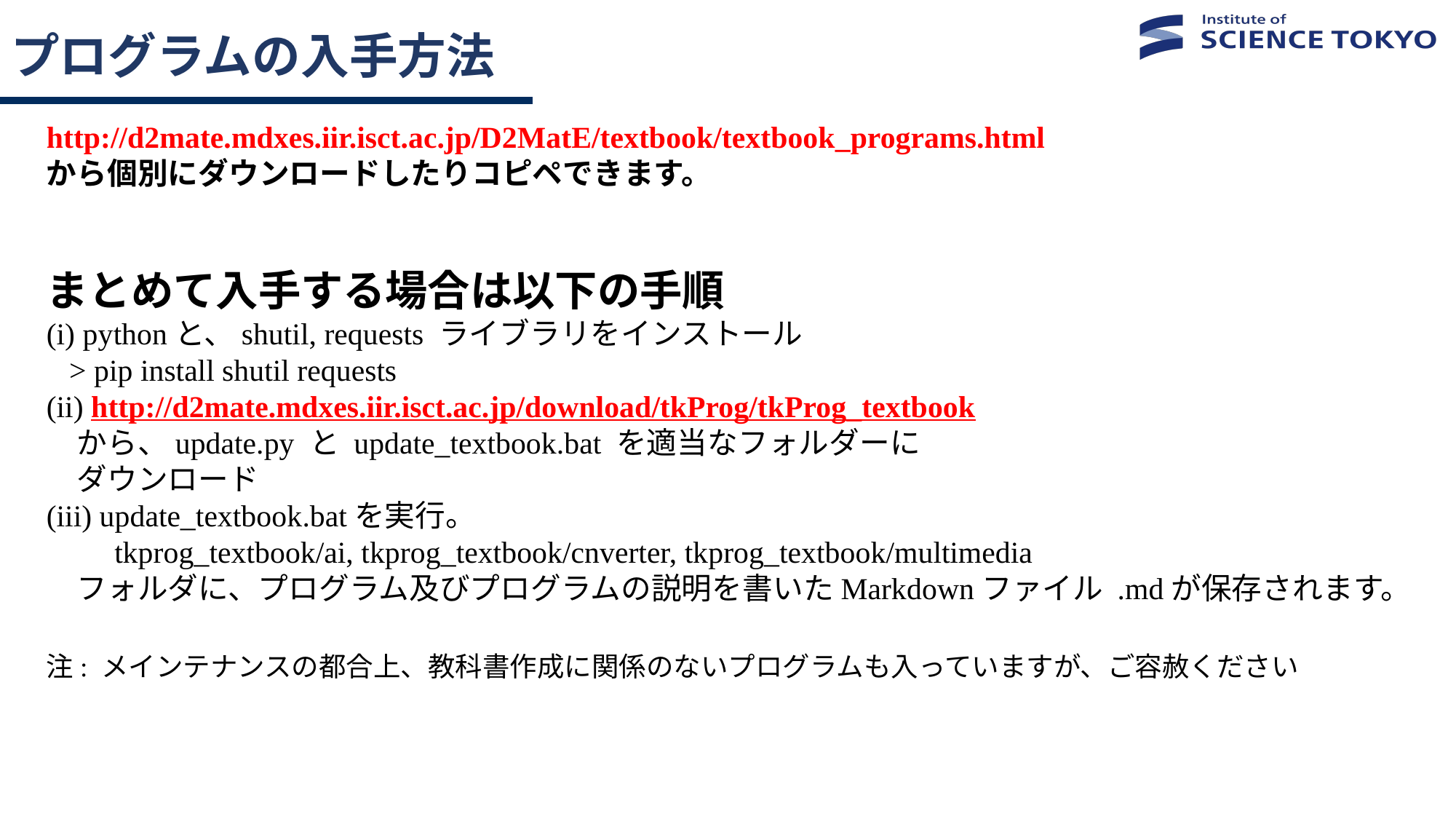

# プログラムの入手方法
http://d2mate.mdxes.iir.isct.ac.jp/D2MatE/textbook/textbook_programs.html
から個別にダウンロードしたりコピペできます。

まとめて入手する場合は以下の手順
(i) pythonと、shutil, requests ライブラリをインストール
   > pip install shutil requests
(ii) http://d2mate.mdxes.iir.isct.ac.jp/download/tkProg/tkProg_textbook
　から、update.py と update_textbook.bat を適当なフォルダーに
　ダウンロード
(iii) update_textbook.batを実行。
　　tkprog_textbook/ai, tkprog_textbook/cnverter, tkprog_textbook/multimedia
　フォルダに、プログラム及びプログラムの説明を書いたMarkdownファイル .mdが保存されます。

注: メインテナンスの都合上、教科書作成に関係のないプログラムも入っていますが、ご容赦ください